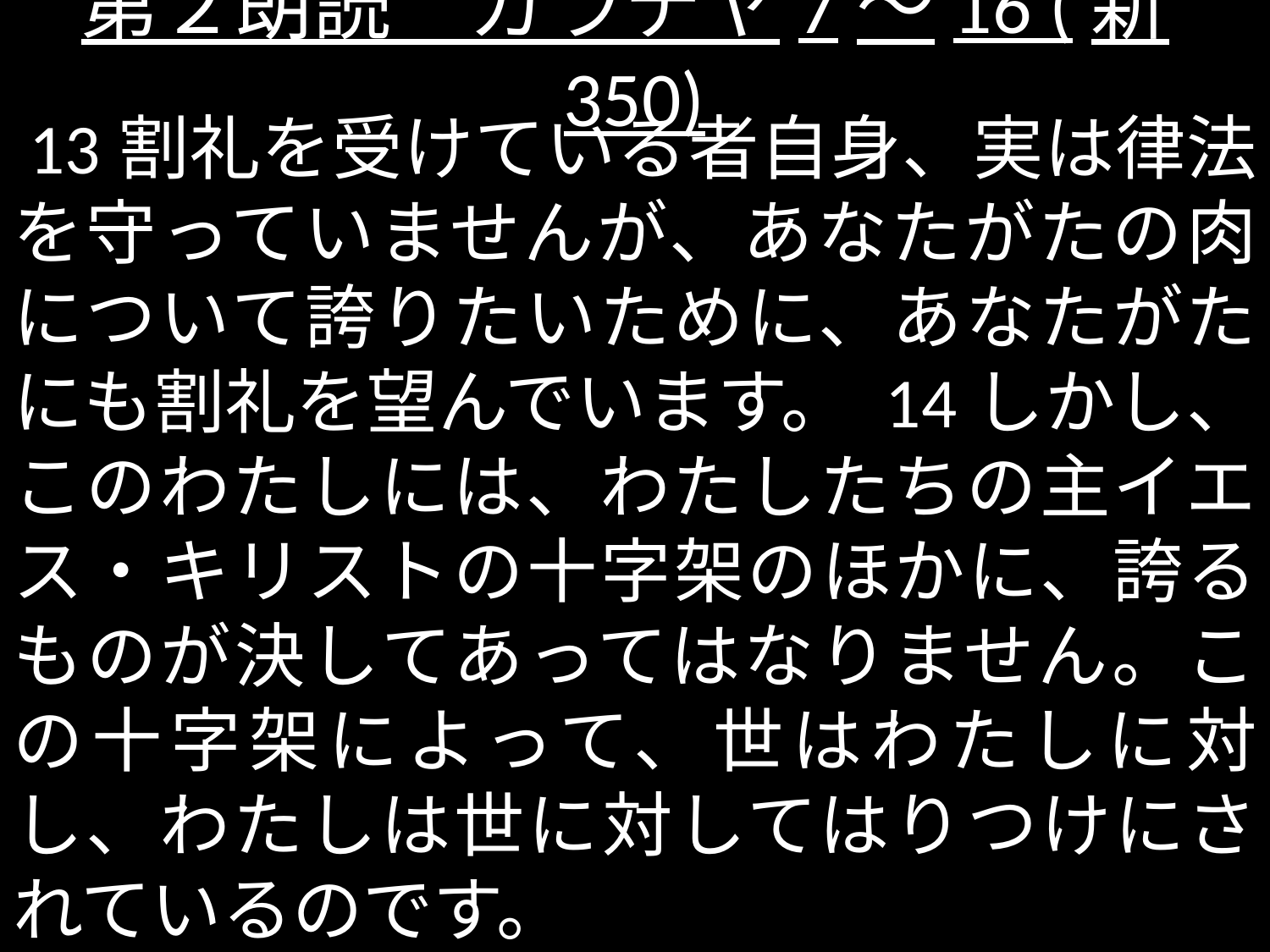

# 第２朗読　ガラテヤ7～16 (新350)
 13割礼を受けている者自身、実は律法を守っていませんが、あなたがたの肉について誇りたいために、あなたがたにも割礼を望んでいます。 14しかし、このわたしには、わたしたちの主イエス・キリストの十字架のほかに、誇るものが決してあってはなりません。この十字架によって、世はわたしに対し、わたしは世に対してはりつけにされているのです。